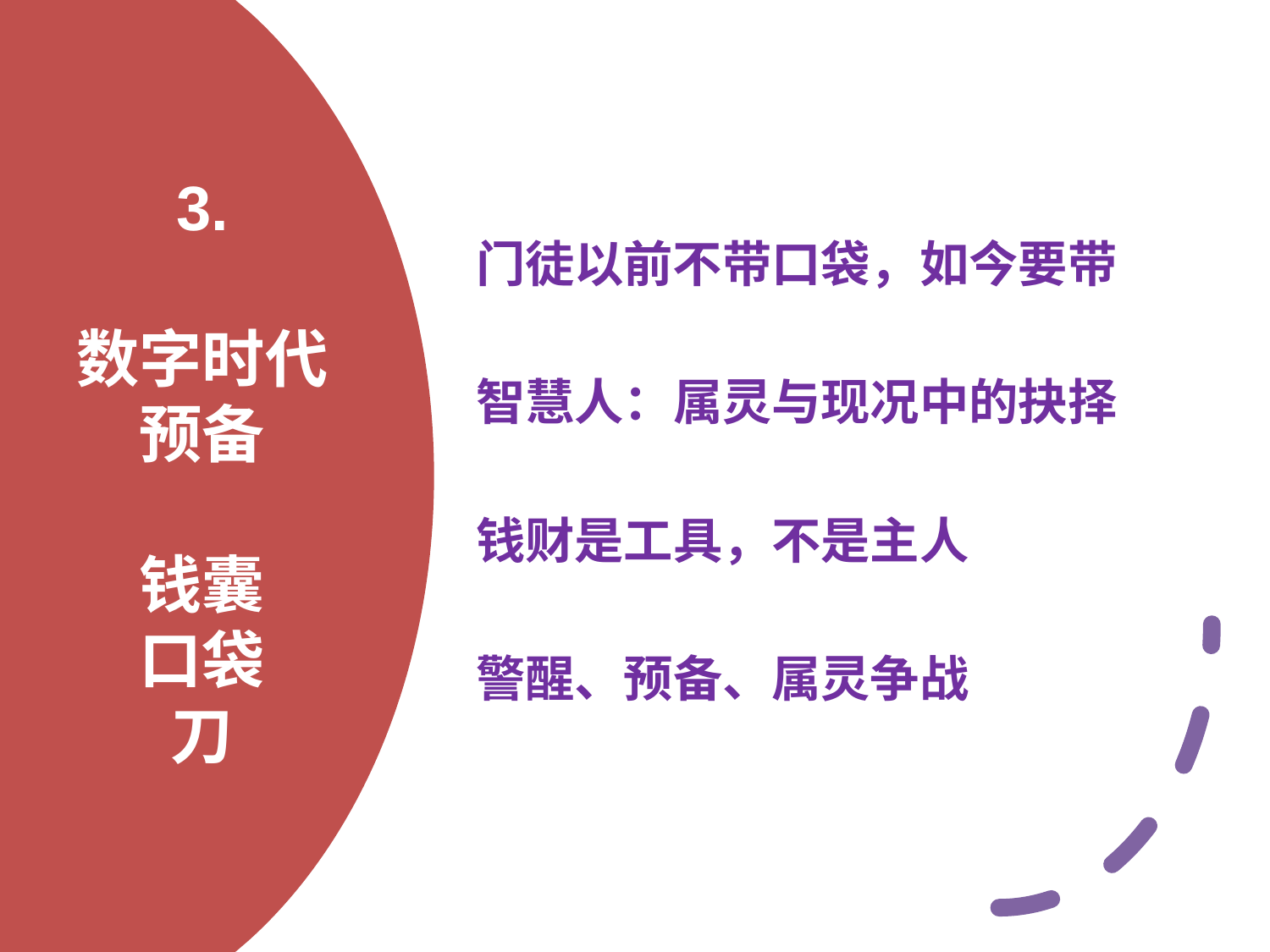

门徒以前不带口袋，如今要带

智慧人：属灵与现况中的抉择

钱财是工具，不是主人

警醒、预备、属灵争战
# 3. 数字时代 预备 钱囊 口袋 刀